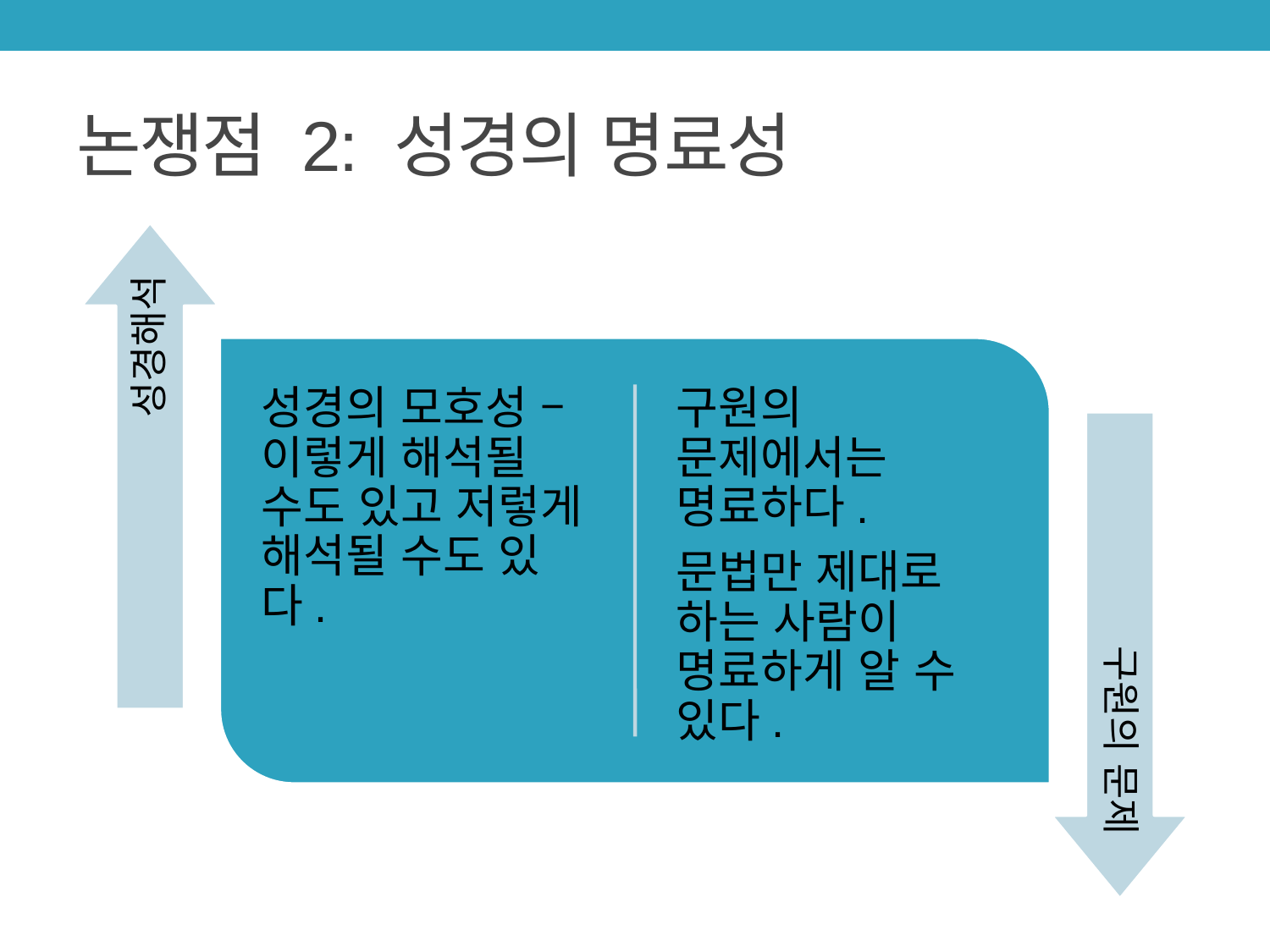

# 논쟁점 2: 성경의 명료성
성경의 모호성 – 이렇게 해석될 수도 있고 저렇게 해석될 수도 있다.
구원의 문제에서는 명료하다.
문법만 제대로 하는 사람이 명료하게 알 수 있다.
성경해석
구원의 문제